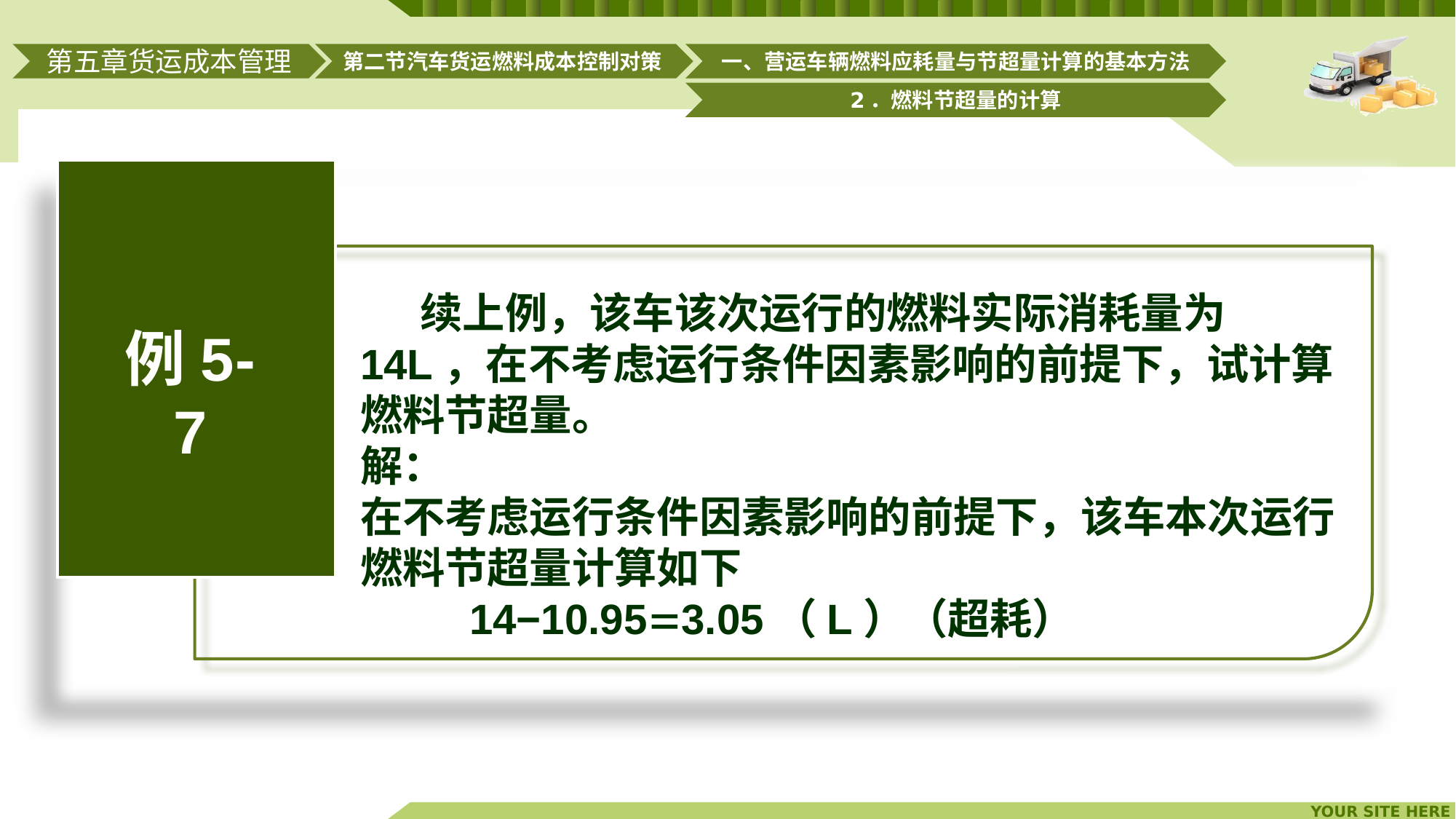

第二节汽车货运燃料成本控制对策
一、营运车辆燃料应耗量与节超量计算的基本方法
第五章货运成本管理
2．燃料节超量的计算

续上例，该车该次运行的燃料实际消耗量为14L，在不考虑运行条件因素影响的前提下，试计算燃料节超量。
解：
在不考虑运行条件因素影响的前提下，该车本次运行燃料节超量计算如下
	14−10.95=3.05（L）（超耗）
例5-7